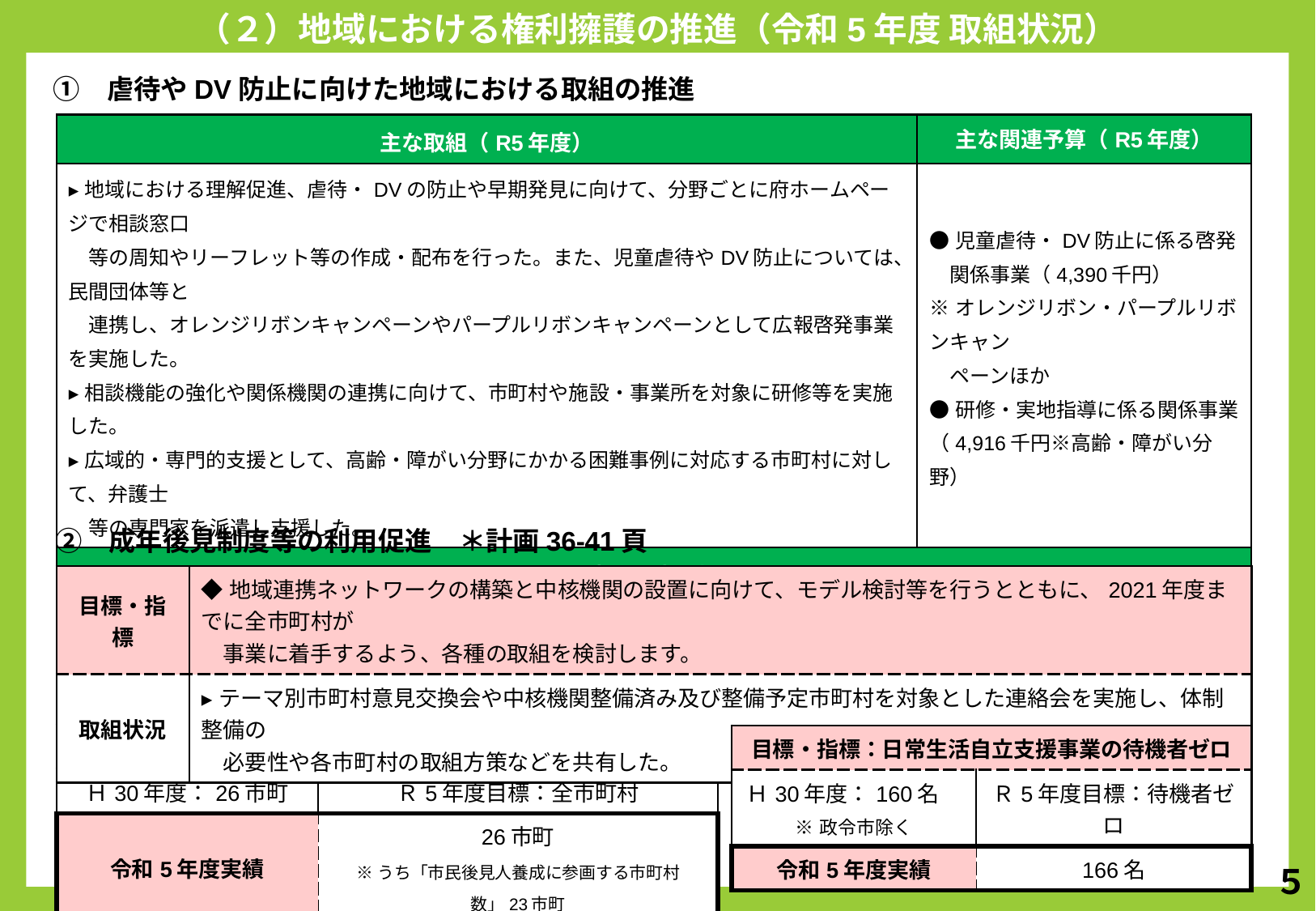

（２）地域における権利擁護の推進（令和5年度 取組状況）
　①　虐待やDV防止に向けた地域における取組の推進
| 主な取組（R5年度） | 主な関連予算（R5年度） |
| --- | --- |
| ▸地域における理解促進、虐待・DVの防止や早期発見に向けて、分野ごとに府ホームページで相談窓口　 　等の周知やリーフレット等の作成・配布を行った。また、児童虐待やDV防止については、民間団体等と 　連携し、オレンジリボンキャンペーンやパープルリボンキャンペーンとして広報啓発事業を実施した。 ▸相談機能の強化や関係機関の連携に向けて、市町村や施設・事業所を対象に研修等を実施した。 ▸広域的・専門的支援として、高齢・障がい分野にかかる困難事例に対応する市町村に対して、弁護士 　等の専門家を派遣し支援した。 | ●児童虐待・DV防止に係る啓発 　関係事業（4,390千円） ※オレンジリボン・パープルリボンキャン 　ペーンほか ●研修・実地指導に係る関係事業 （4,916千円※高齢・障がい分野） |
| 今後の方向性 |  |
| ◆研修や会議等を通じて、虐待・DVの防止や早期発見について啓発を行うとともに、相談窓口の周知徹底を行う。 ◆引き続き、研修等の実施や専門家の派遣により市町村を支援していく（高齢・障がい分野）。 |  |
　②　成年後見制度等の利用促進　＊計画36-41頁
| 目標・指標 | ◆地域連携ネットワークの構築と中核機関の設置に向けて、モデル検討等を行うとともに、2021年度までに全市町村が 　事業に着手するよう、各種の取組を検討します。 |
| --- | --- |
| 取組状況 | ▸テーマ別市町村意見交換会や中核機関整備済み及び整備予定市町村を対象とした連絡会を実施し、体制整備の 　必要性や各市町村の取組方策などを共有した。 |
| 目標・指標：成年後見制度の担い手確保 |  |
| --- | --- |
| Ｈ30年度：26市町 | Ｒ5年度目標：全市町村 |
| 令和5年度実績 | 26市町 ※うち「市民後見人養成に参画する市町村数」23市町 |
| 目標・指標：日常生活自立支援事業の待機者ゼロ |  |
| --- | --- |
| Ｈ30年度：160名　 ※政令市除く | Ｒ5年度目標：待機者ゼロ |
| 令和5年度実績 | 166名 |
５